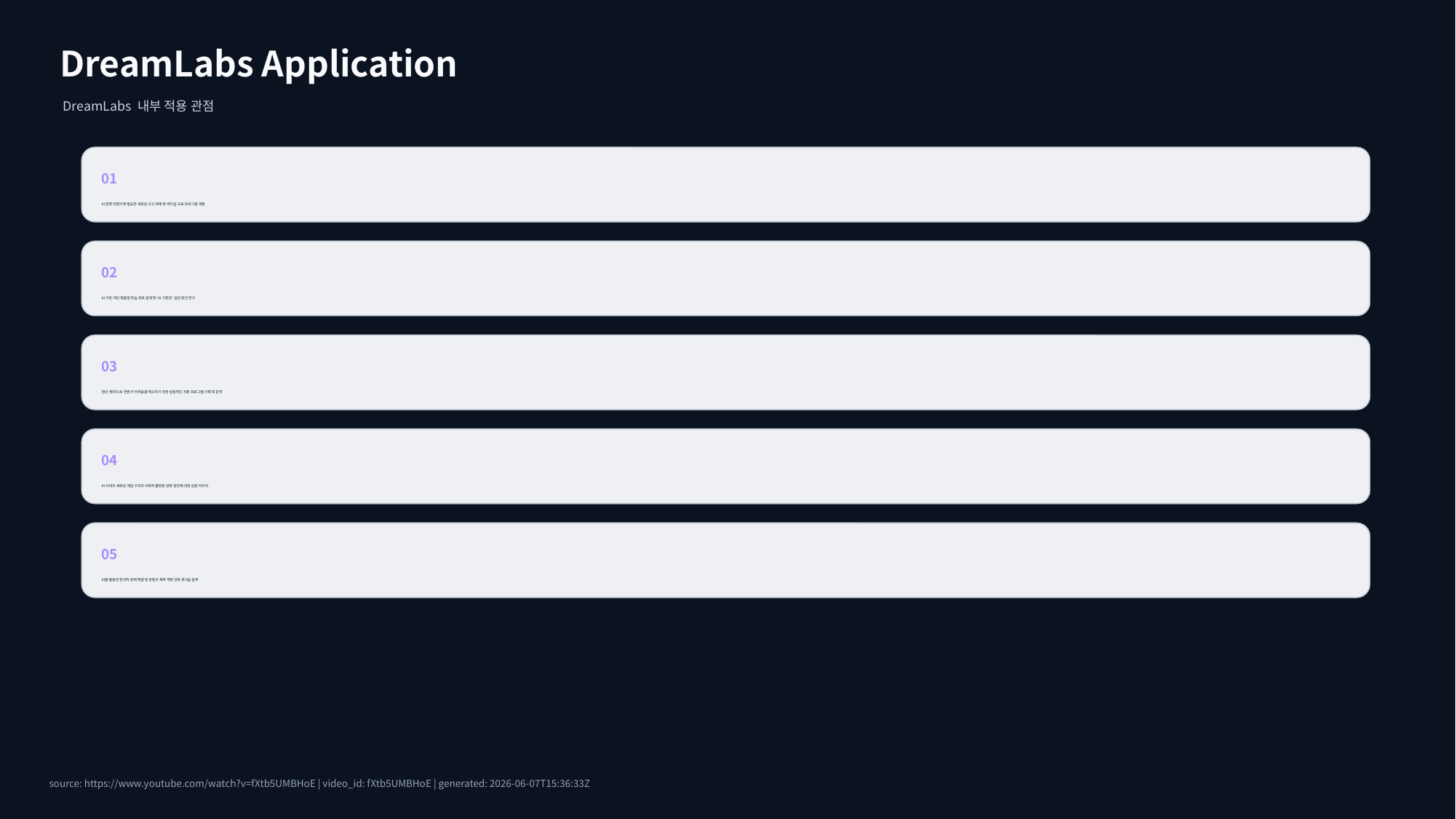

DreamLabs Application
DreamLabs 내부 적용 관점

01
AI 문명 전환기에 필요한 새로운 사고 체계 및 리더십 교육 프로그램 개발

02
AI 기반 개인 맞춤형 학습 경로 설계 및 'AI 기본권' 실현 방안 연구

03
청년 세대의 AI 전환기 어려움을 해소하기 위한 실질적인 지원 프로그램 기획 및 운영

04
AI 시대의 새로운 계급 구조와 사회적 불평등 완화 방안에 대한 심층 리서치

05
AI를 활용한 창의적 문제 해결 및 콘텐츠 제작 역량 강화 워크숍 설계
source: https://www.youtube.com/watch?v=fXtb5UMBHoE | video_id: fXtb5UMBHoE | generated: 2026-06-07T15:36:33Z